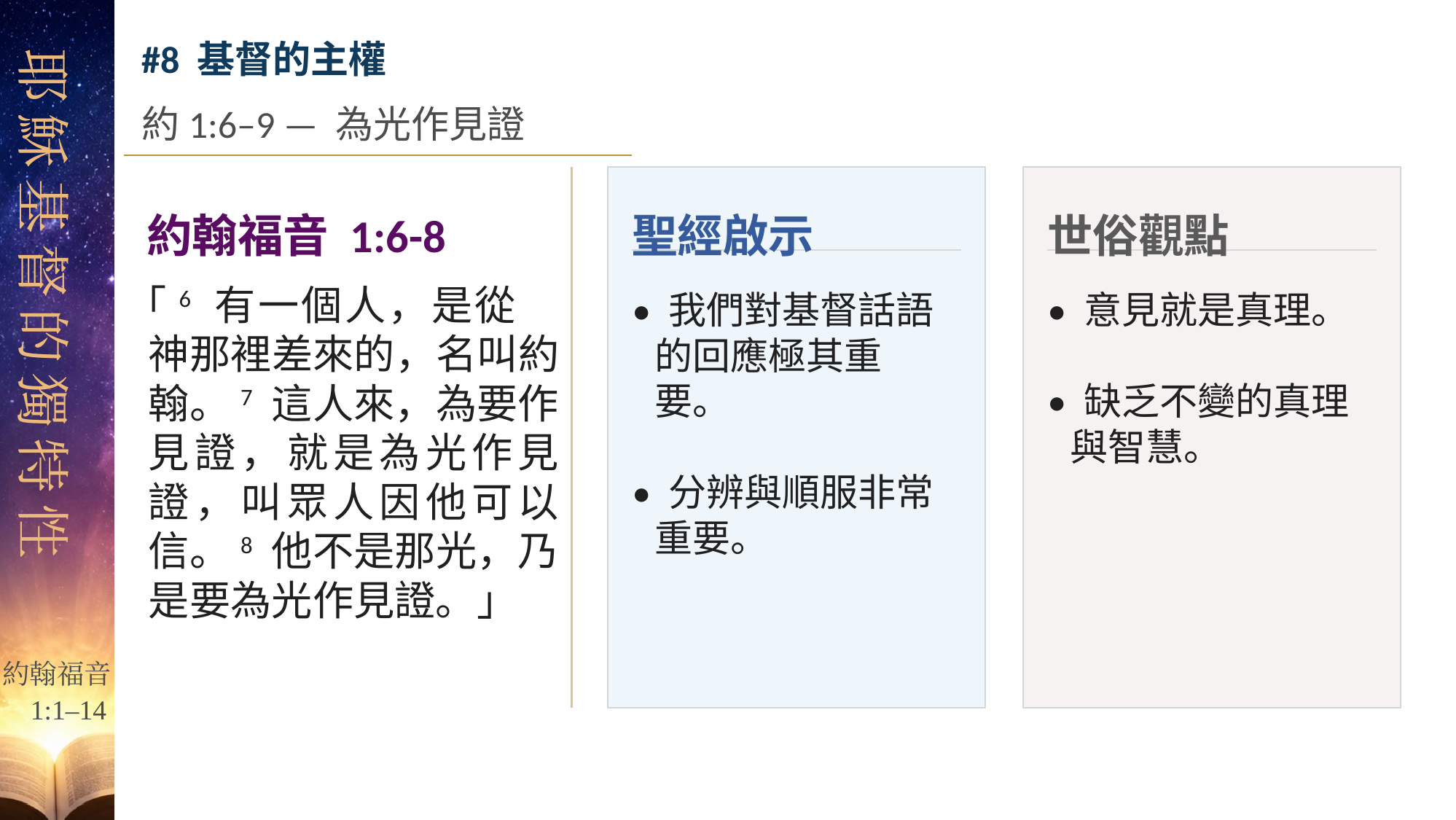

#8 基督的主權
約1:6–9 — 為光作見證

約翰福音 1:6-8
聖經啟示
世俗觀點

「6 有一個人，是從　神那裡差來的，名叫約翰。7 這人來，為要作見證，就是為光作見證，叫眾人因他可以信。8 他不是那光，乃是要為光作見證。」
• 我們對基督話語的回應極其重要。

• 分辨與順服非常重要。
• 意見就是真理。

• 缺乏不變的真理與智慧。